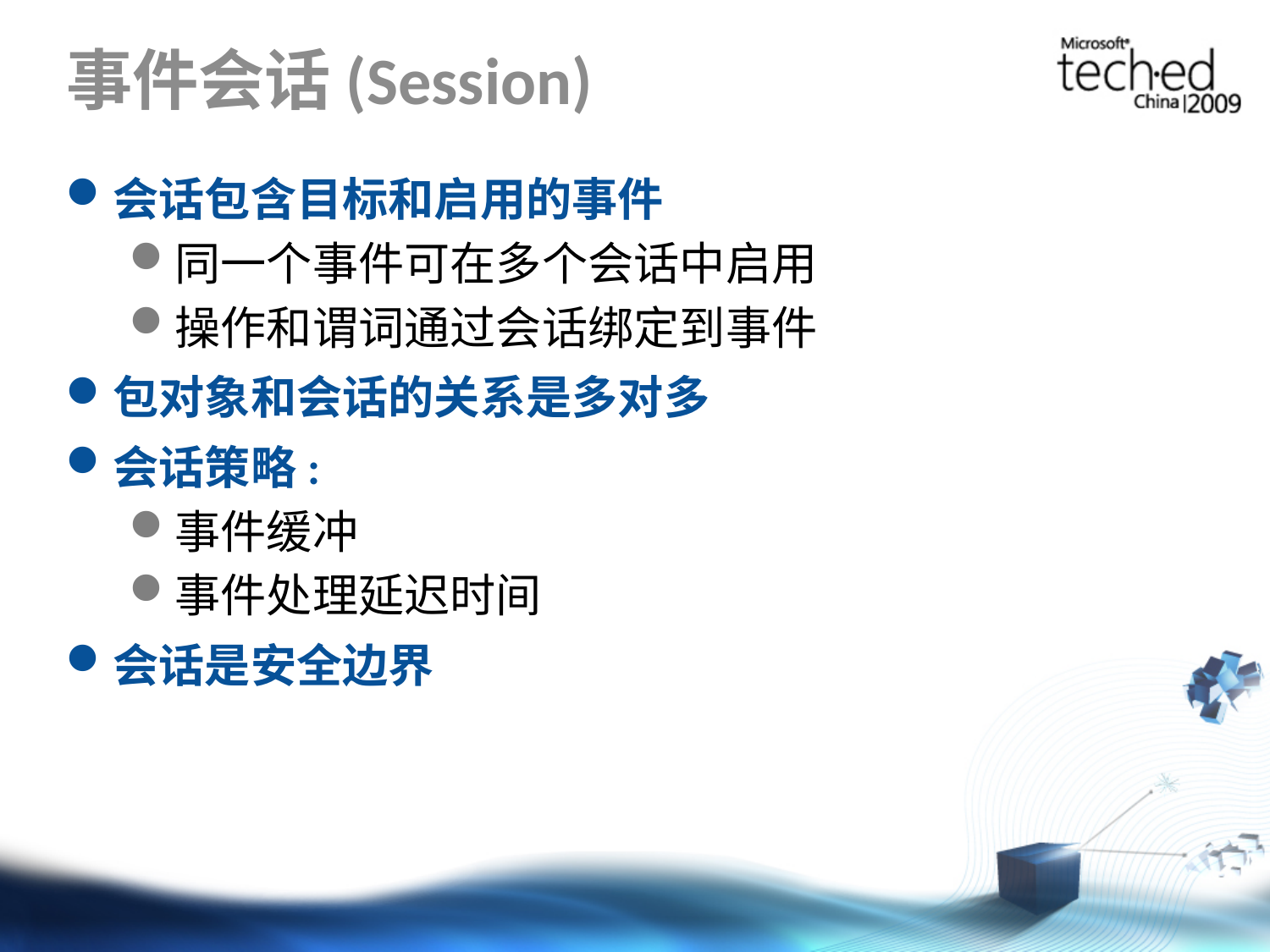

# 事件会话(Session)
会话包含目标和启用的事件
同一个事件可在多个会话中启用
操作和谓词通过会话绑定到事件
包对象和会话的关系是多对多
会话策略:
事件缓冲
事件处理延迟时间
会话是安全边界